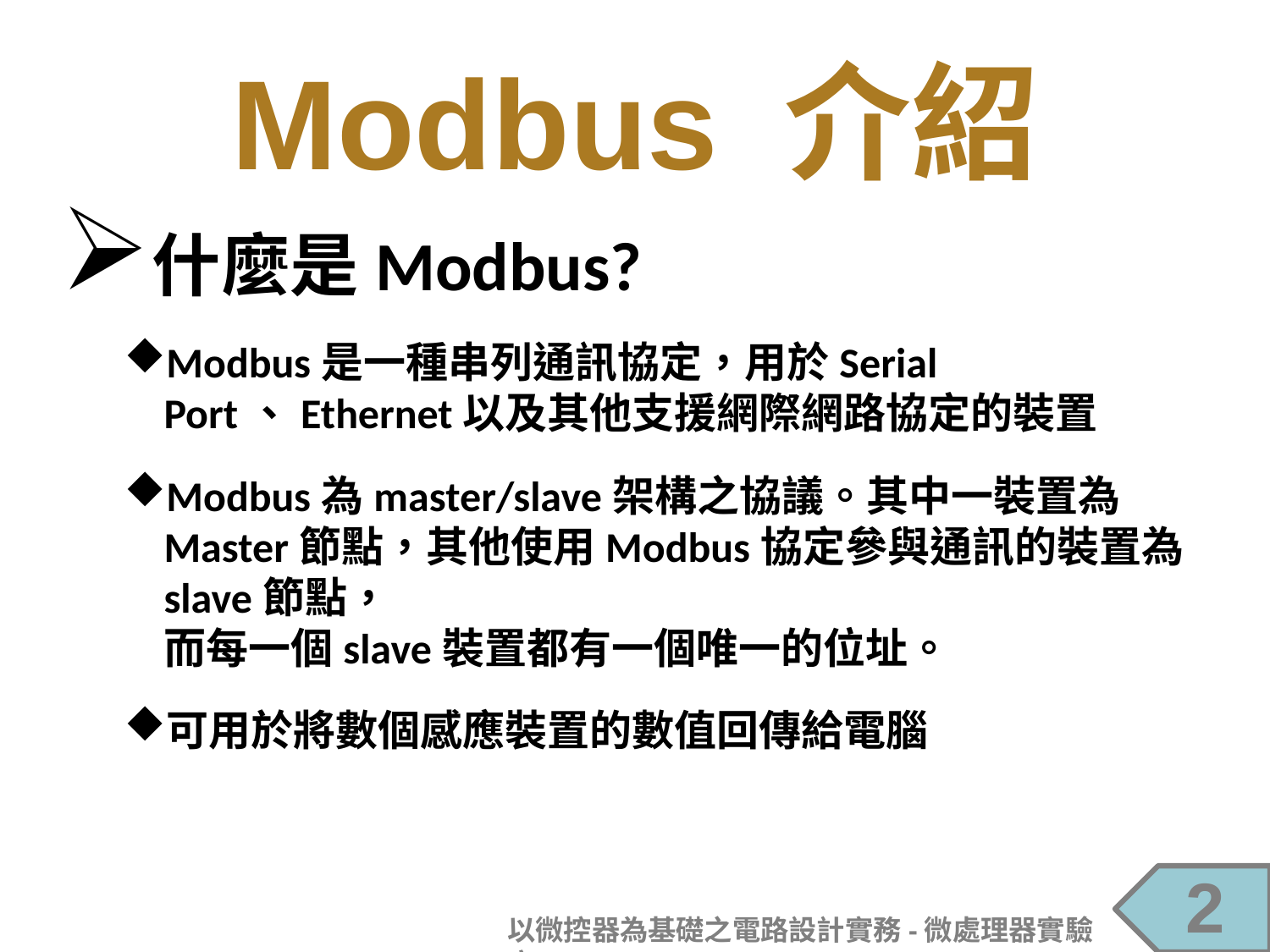

Modbus 介紹
什麼是Modbus?
Modbus是一種串列通訊協定，用於Serial Port、Ethernet以及其他支援網際網路協定的裝置
Modbus為master/slave架構之協議。其中一裝置為Master節點，其他使用Modbus協定參與通訊的裝置為slave節點，
而每一個slave裝置都有一個唯一的位址。
可用於將數個感應裝置的數值回傳給電腦
2

以微控器為基礎之電路設計實務-微處理器實驗室